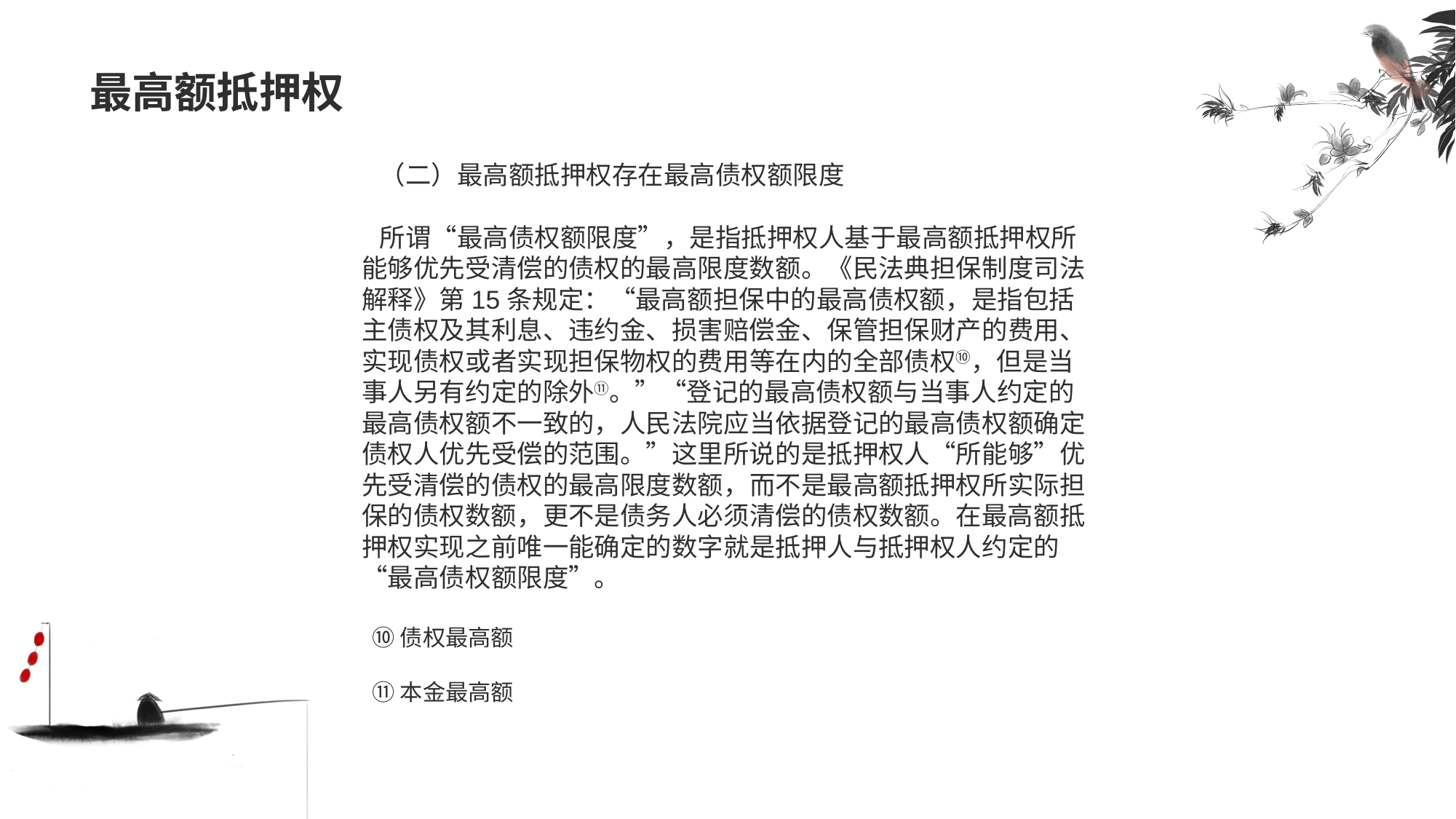

# 最高额抵押权

  （二）最高额抵押权存在最高债权额限度

  所谓“最高债权额限度”，是指抵押权人基于最高额抵押权所能够优先受清偿的债权的最高限度数额。《民法典担保制度司法解释》第15条规定：“最高额担保中的最高债权额，是指包括主债权及其利息、违约金、损害赔偿金、保管担保财产的费用、实现债权或者实现担保物权的费用等在内的全部债权⑩，但是当事人另有约定的除外⑪。”“登记的最高债权额与当事人约定的最高债权额不一致的，人民法院应当依据登记的最高债权额确定债权人优先受偿的范围。”这里所说的是抵押权人“所能够”优先受清偿的债权的最高限度数额，而不是最高额抵押权所实际担保的债权数额，更不是债务人必须清偿的债权数额。在最高额抵押权实现之前唯一能确定的数字就是抵押人与抵押权人约定的“最高债权额限度”。

  ⑩债权最高额

  ⑪本金最高额
171